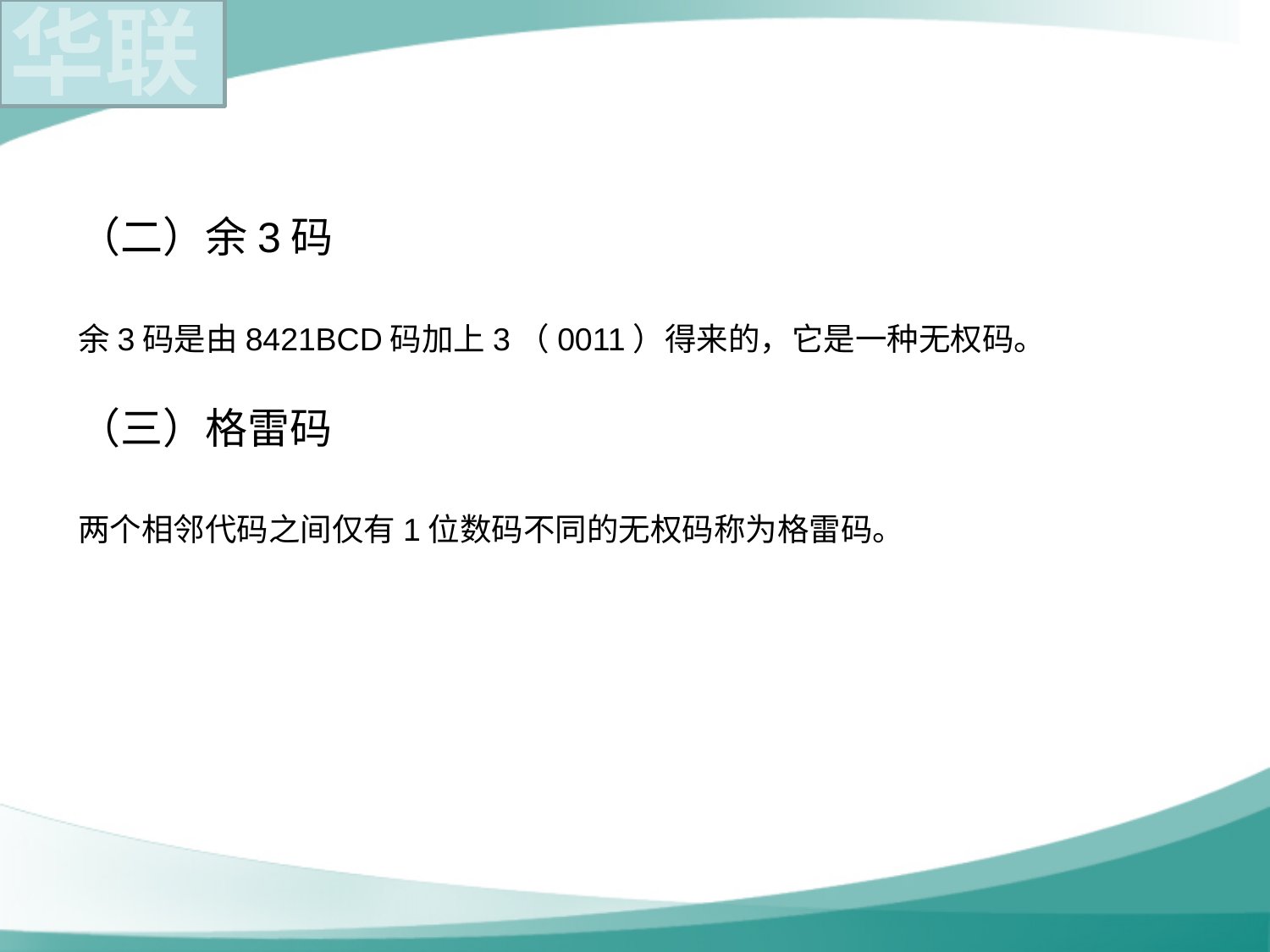

（二）余3码

余3码是由8421BCD码加上3（0011）得来的，它是一种无权码。

（三）格雷码

两个相邻代码之间仅有1位数码不同的无权码称为格雷码。